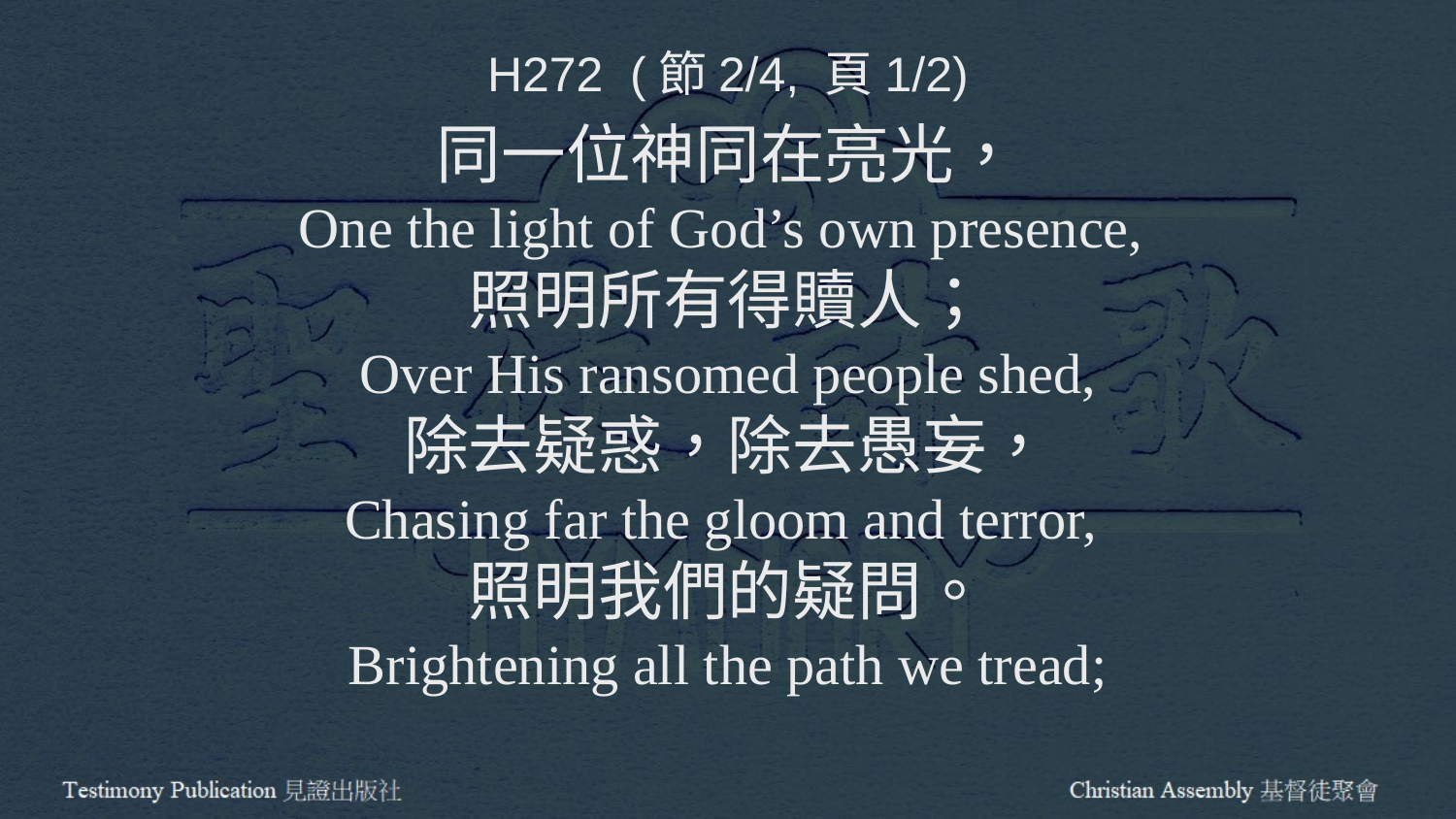

H272  (節2/4, 頁1/2)
同一位神同在亮光，
One the light of God’s own presence,
照明所有得贖人；
Over His ransomed people shed,
除去疑惑，除去愚妄，
Chasing far the gloom and terror,
照明我們的疑問。
Brightening all the path we tread;